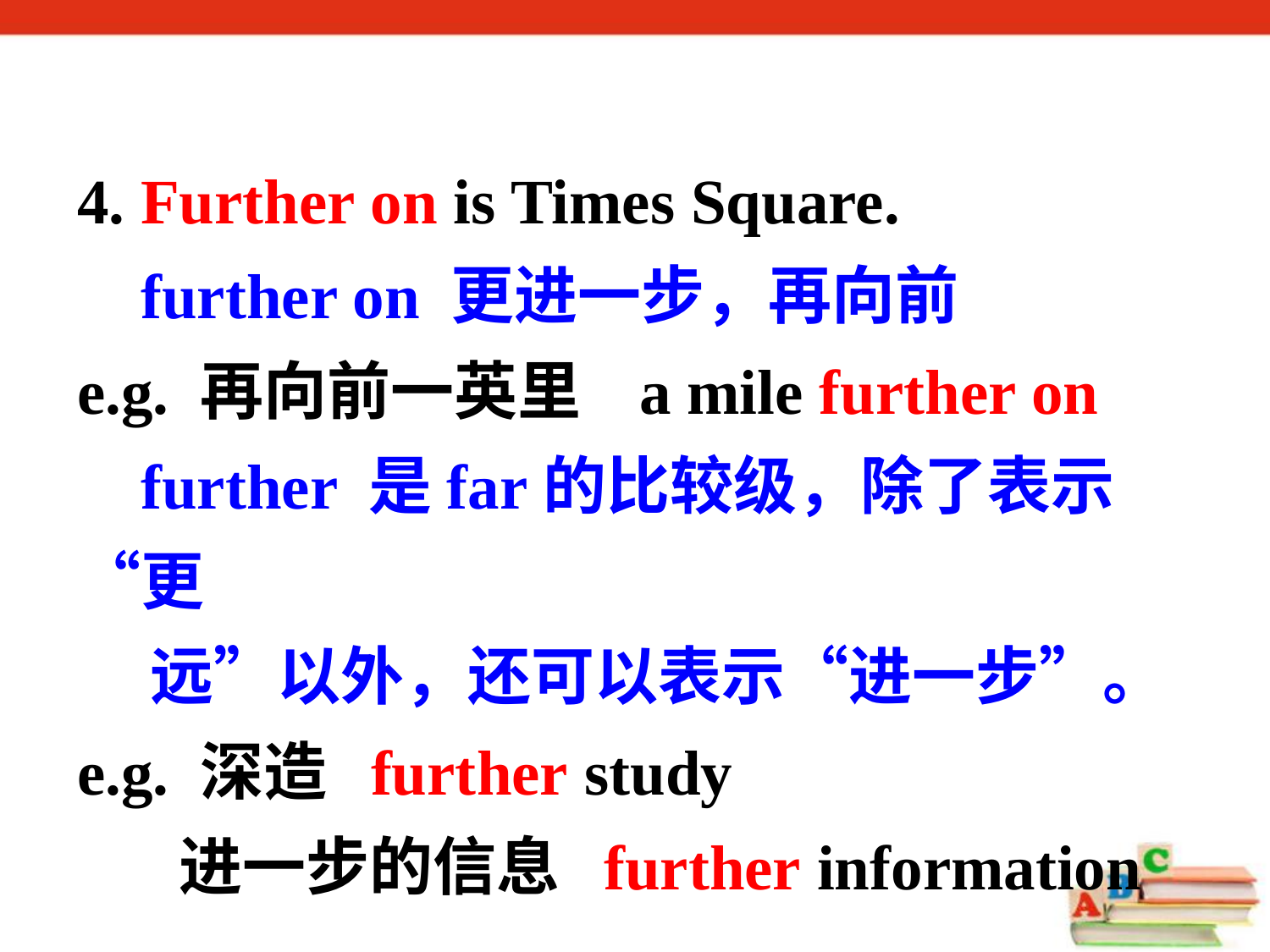

4. Further on is Times Square.
    further on 更进一步，再向前
e.g. 再向前一英里   a mile further on
    further 是far的比较级，除了表示“更
    远”以外，还可以表示“进一步”。
e.g. 深造  further study
      进一步的信息  further information